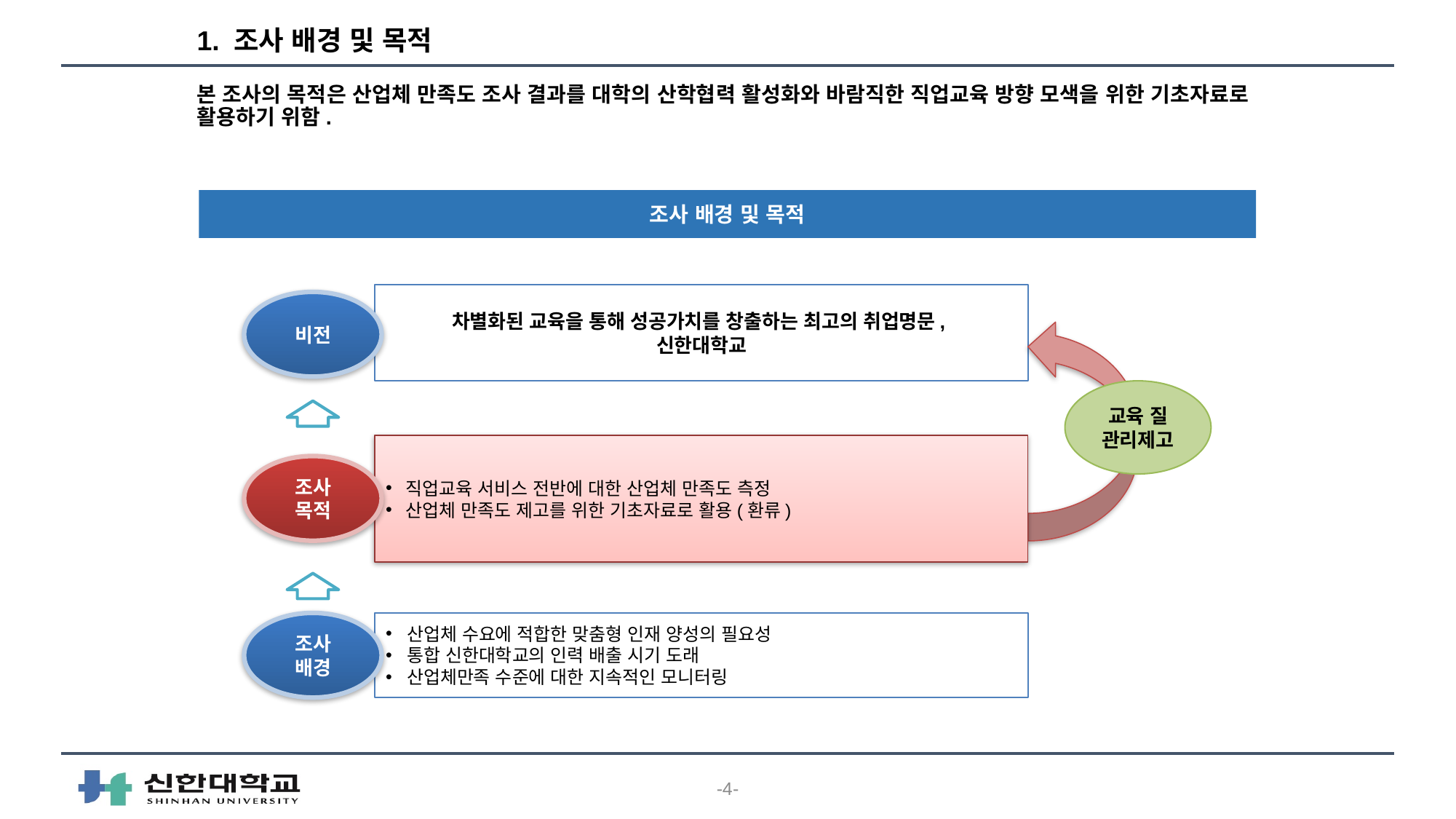

# 1. 조사 배경 및 목적
본 조사의 목적은 산업체 만족도 조사 결과를 대학의 산학협력 활성화와 바람직한 직업교육 방향 모색을 위한 기초자료로 활용하기 위함.
조사 배경 및 목적
차별화된 교육을 통해 성공가치를 창출하는 최고의 취업명문,
신한대학교
비전

교육 질 관리제고

직업교육 서비스 전반에 대한 산업체 만족도 측정
산업체 만족도 제고를 위한 기초자료로 활용(환류)
조사
목적

조사
배경
산업체 수요에 적합한 맞춤형 인재 양성의 필요성
통합 신한대학교의 인력 배출 시기 도래
산업체만족 수준에 대한 지속적인 모니터링
-4-